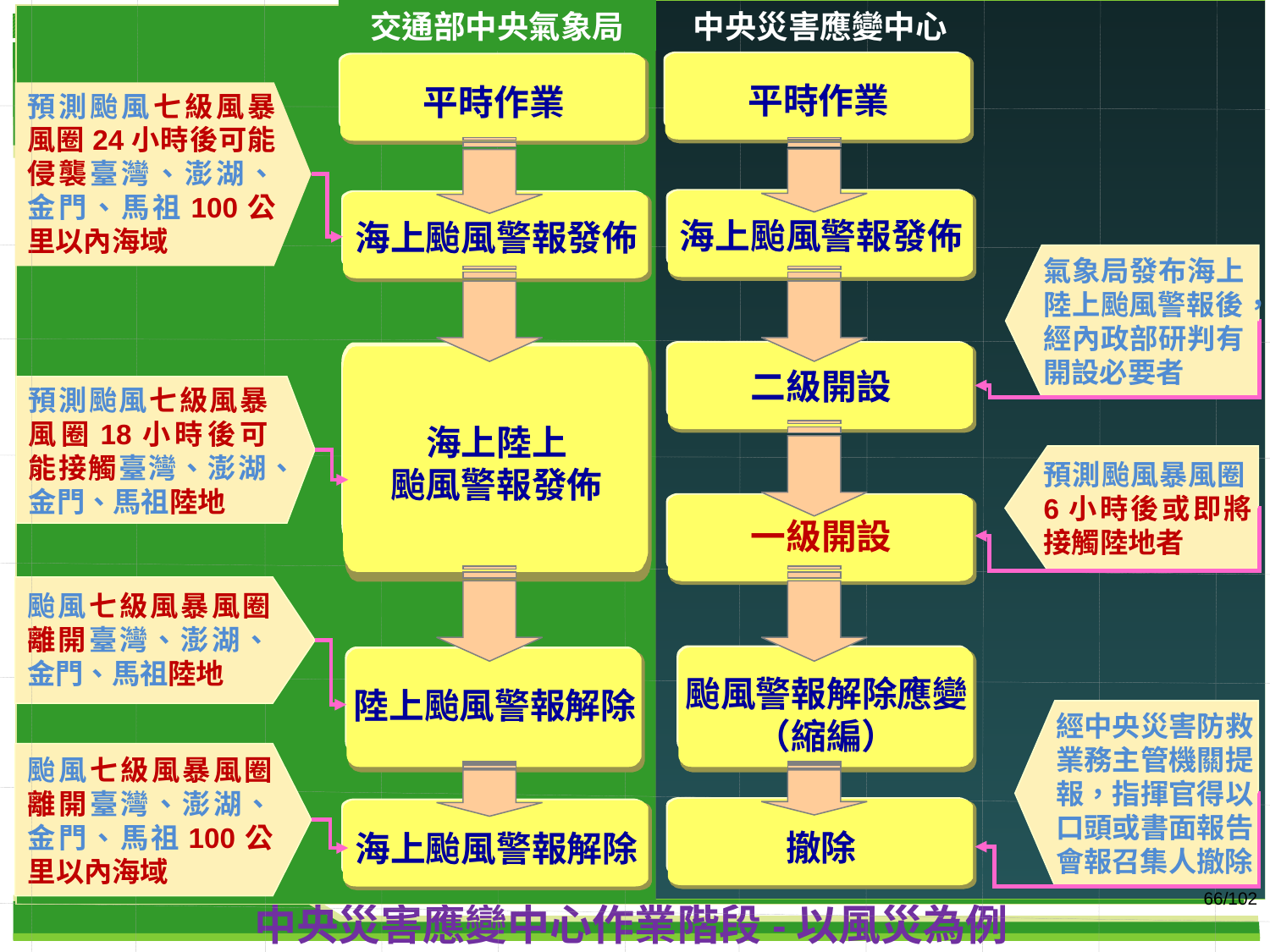

交通部中央氣象局

中央災害應變中心

平時作業

平時作業

預測颱風七級風暴風圈24小時後可能侵襲臺灣、澎湖、金門、馬祖100公里以內海域

海上颱風警報發佈

海上颱風警報發佈

氣象局發布海上陸上颱風警報後，經內政部研判有開設必要者

二級開設

海上陸上
颱風警報發佈
預測颱風七級風暴風圈18小時後可能接觸臺灣、澎湖、金門、馬祖陸地

預測颱風暴風圈6小時後或即將接觸陸地者

一級開設

颱風七級風暴風圈離開臺灣、澎湖、金門、馬祖陸地

颱風警報解除應變（縮編）

陸上颱風警報解除

經中央災害防救業務主管機關提報，指揮官得以口頭或書面報告會報召集人撤除

颱風七級風暴風圈離開臺灣、澎湖、金門、馬祖100公里以內海域

撤除

海上颱風警報解除
66/102
中央災害應變中心作業階段-以風災為例